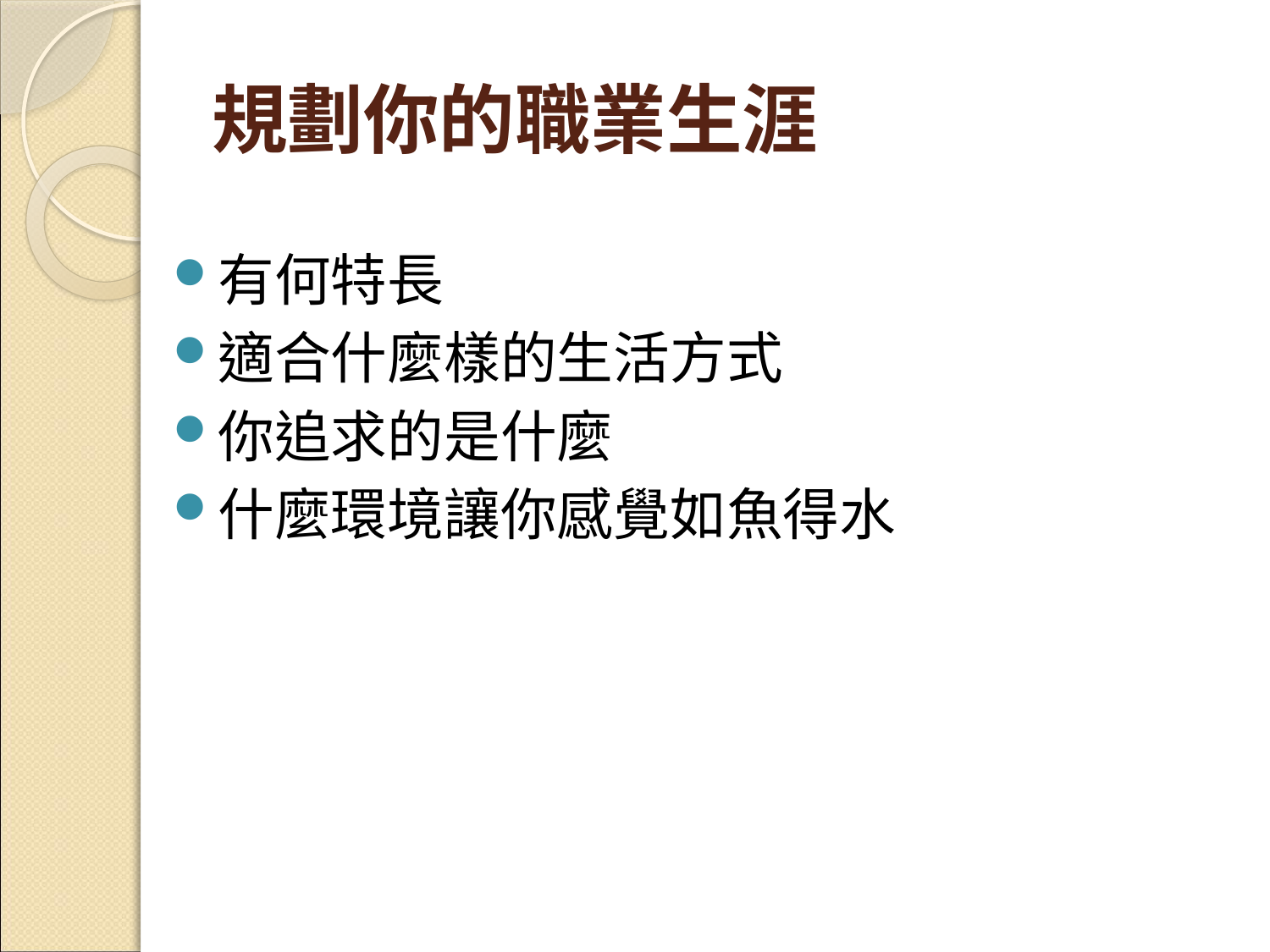

# 規劃你的職業生涯
有何特長
適合什麼樣的生活方式
你追求的是什麼
什麼環境讓你感覺如魚得水